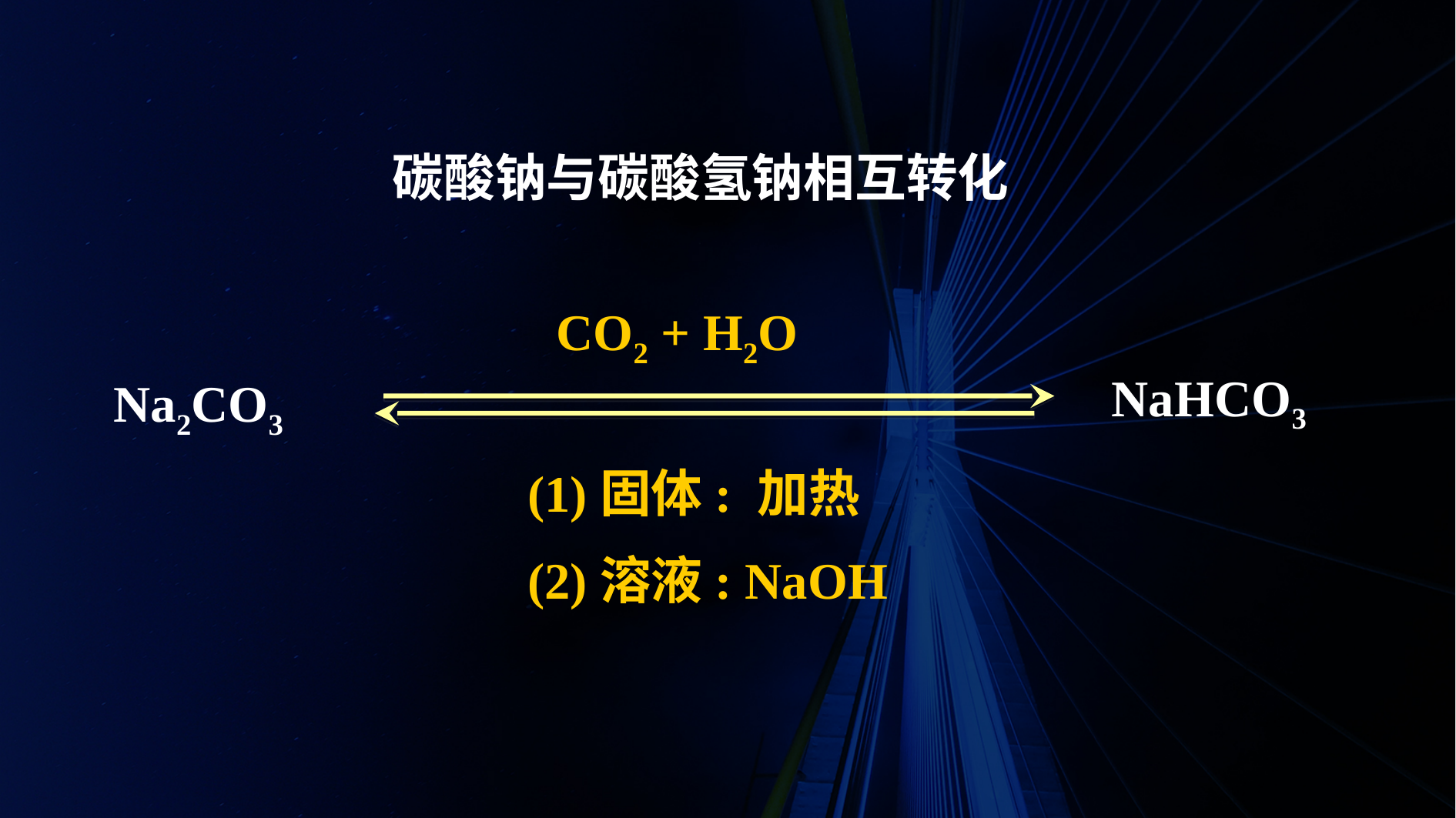

碳酸钠与碳酸氢钠相互转化
CO2 + H2O
NaHCO3
Na2CO3

(1)固体: 加热
(2)溶液: NaOH